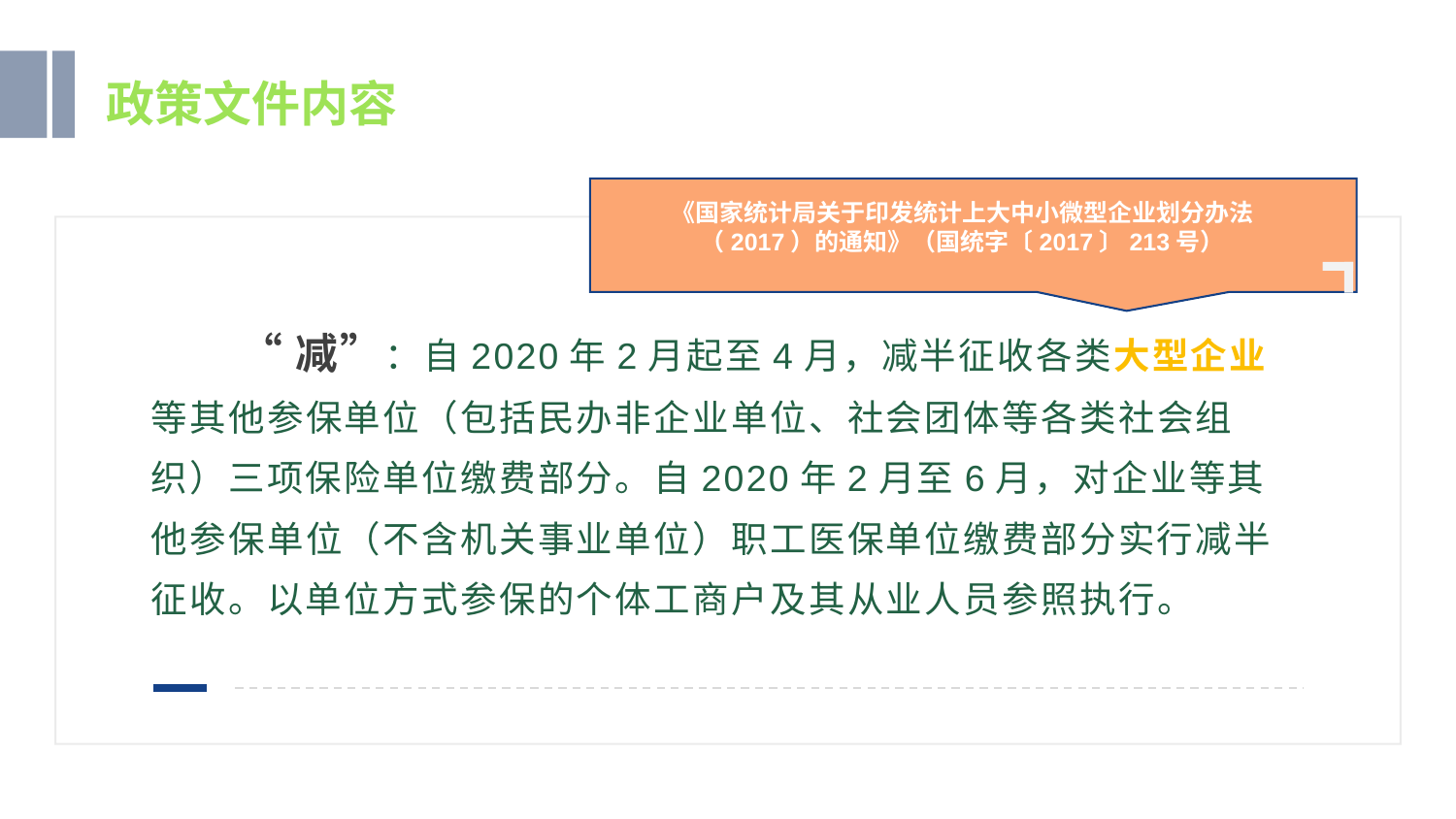

政策文件内容

《国家统计局关于印发统计上大中小微型企业划分办法
（2017）的通知》（国统字〔2017〕213号）

“减”：自2020年2月起至4月，减半征收各类大型企业等其他参保单位（包括民办非企业单位、社会团体等各类社会组织）三项保险单位缴费部分。自2020年2月至6月，对企业等其他参保单位（不含机关事业单位）职工医保单位缴费部分实行减半征收。以单位方式参保的个体工商户及其从业人员参照执行。